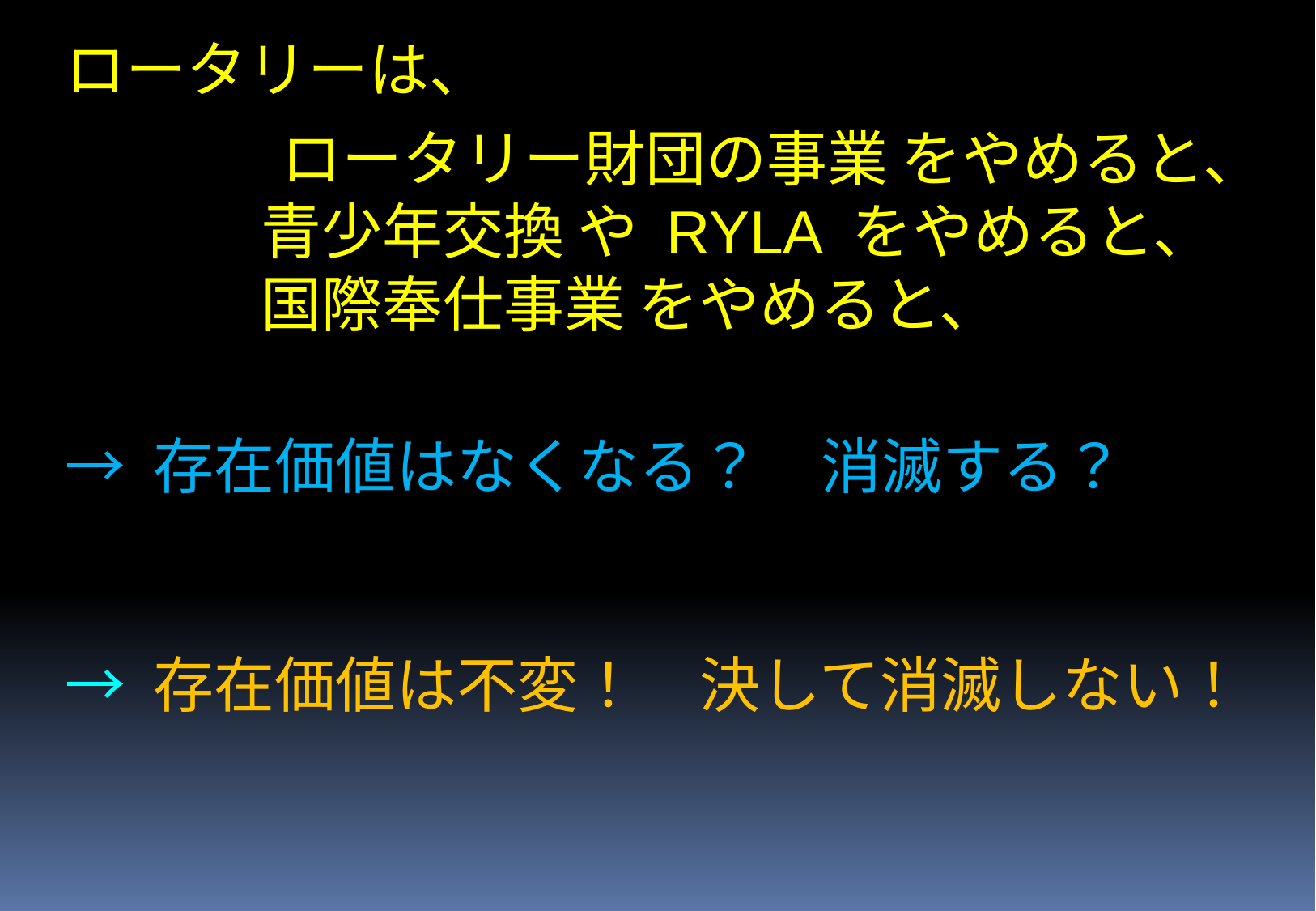

ロータリーは、

　　　　ロータリー財団の事業 をやめると、
　　　 青少年交換 や RYLA をやめると、
　　　 国際奉仕事業 をやめると、

→ 存在価値はなくなる？　消滅する？

→ 存在価値は不変！　決して消滅しない！